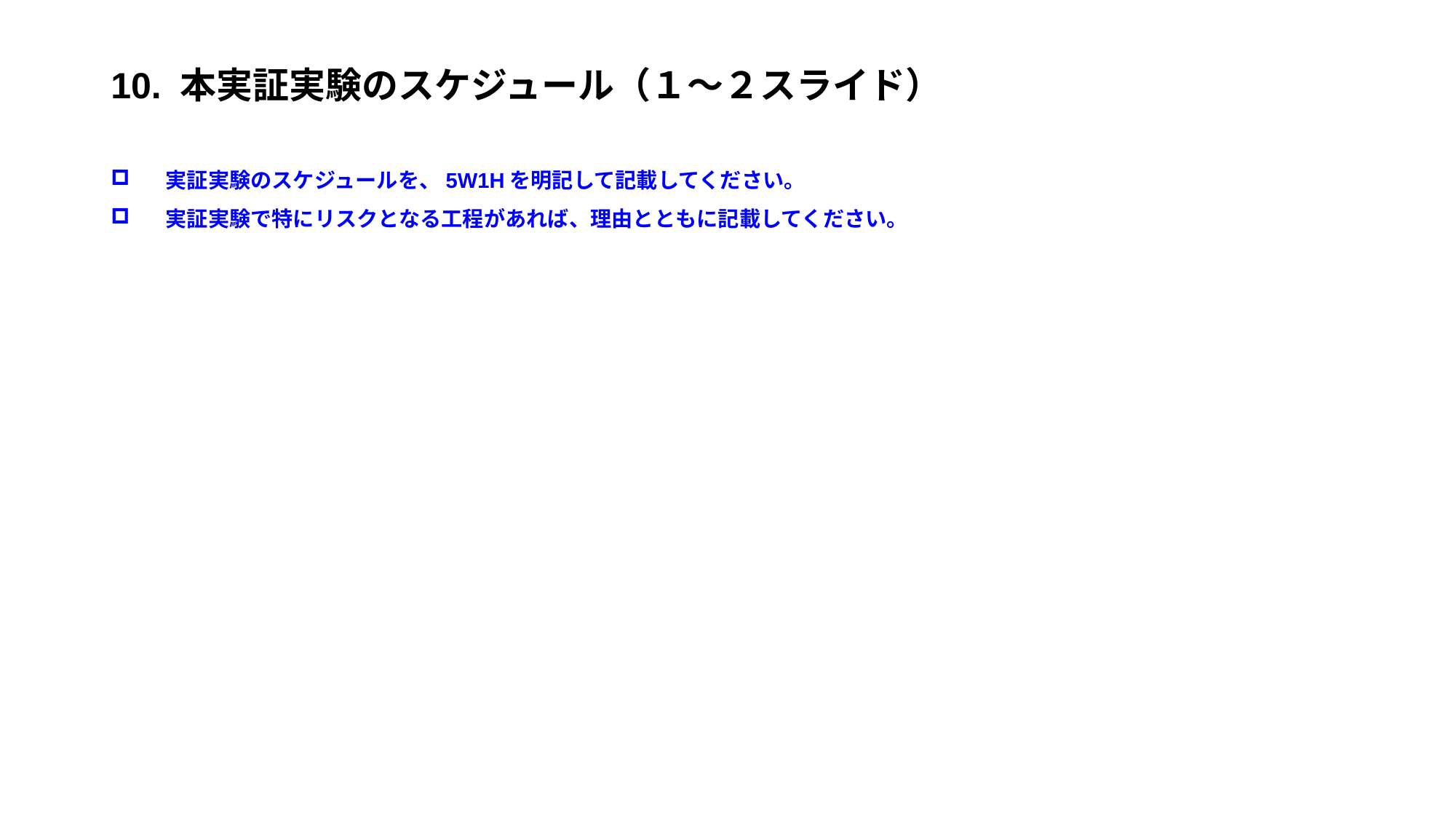

# 10. 本実証実験のスケジュール（１～２スライド）
実証実験のスケジュールを、5W1Hを明記して記載してください。
実証実験で特にリスクとなる工程があれば、理由とともに記載してください。